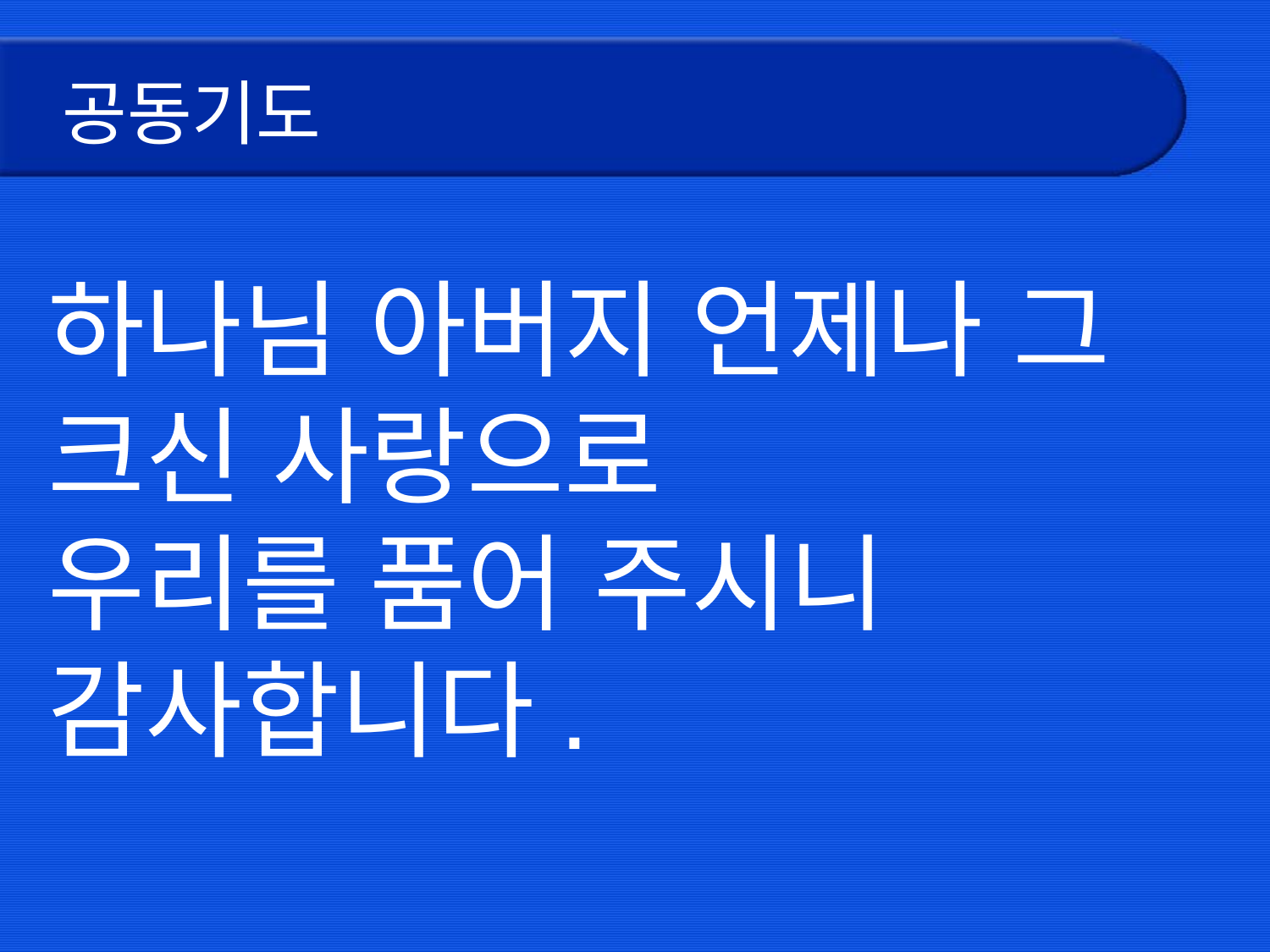

# 공동기도

하나님 아버지 언제나 그 크신 사랑으로
우리를 품어 주시니
감사합니다.